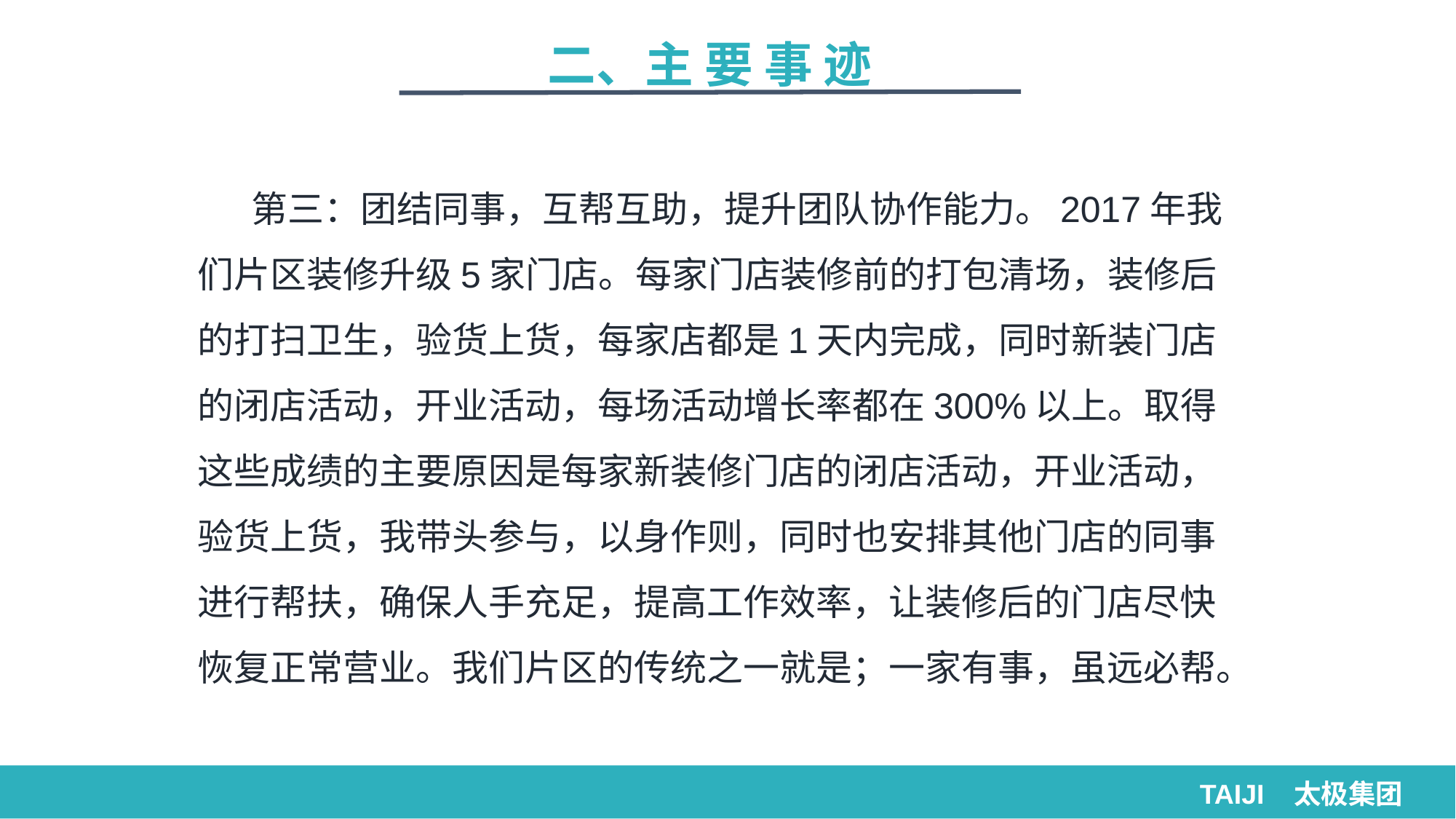

二、主 要 事 迹
第三：团结同事，互帮互助，提升团队协作能力。2017年我们片区装修升级5家门店。每家门店装修前的打包清场，装修后的打扫卫生，验货上货，每家店都是1天内完成，同时新装门店的闭店活动，开业活动，每场活动增长率都在300%以上。取得这些成绩的主要原因是每家新装修门店的闭店活动，开业活动，验货上货，我带头参与，以身作则，同时也安排其他门店的同事进行帮扶，确保人手充足，提高工作效率，让装修后的门店尽快恢复正常营业。我们片区的传统之一就是；一家有事，虽远必帮。

TAIJI   太极集团